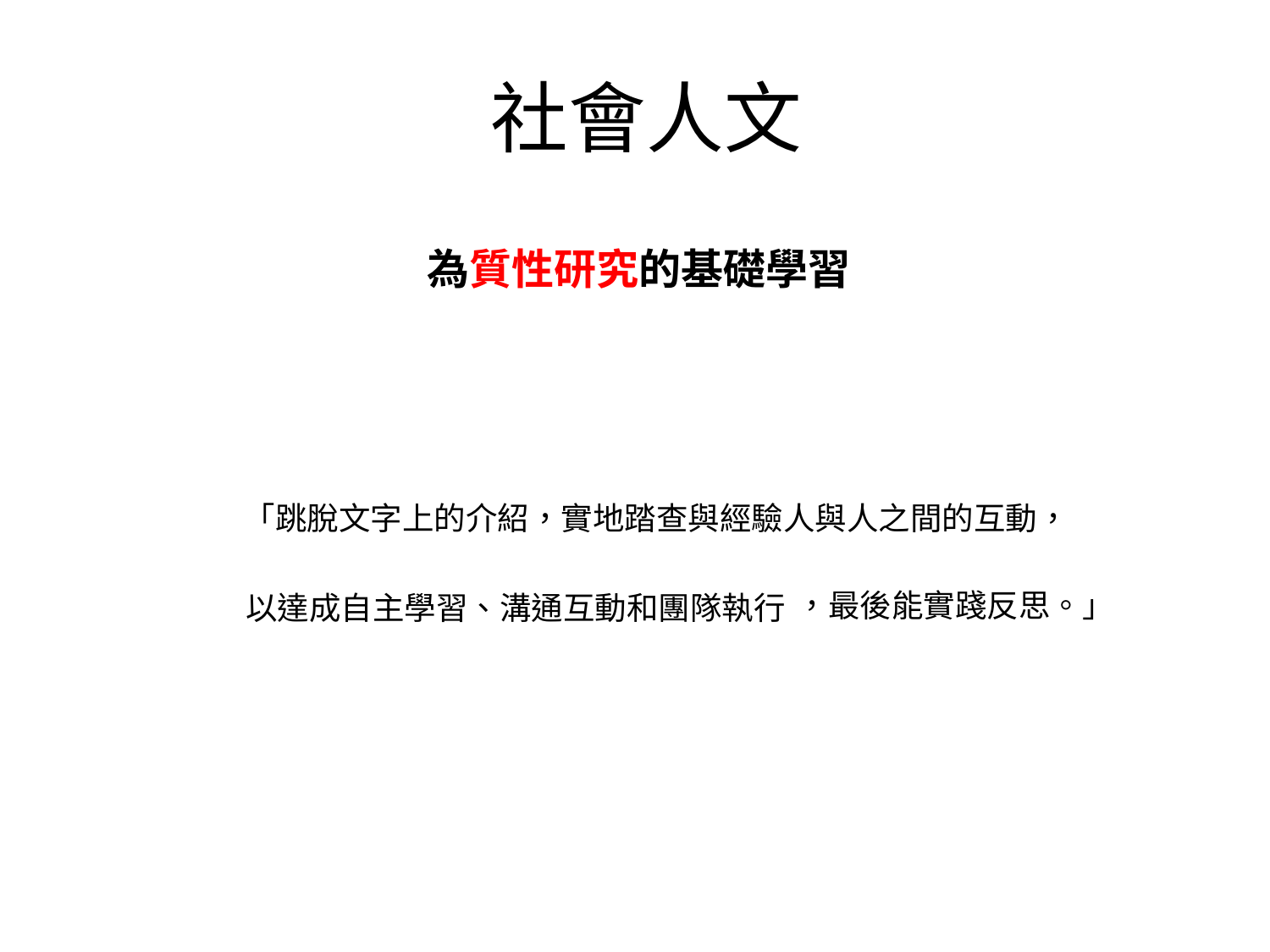

# 社會人文
為質性研究的基礎學習
「跳脫文字上的介紹，實地踏查與經驗人與人之間的互動，

，最後能實踐反思。」
以達成自主學習、溝通互動和團隊執行